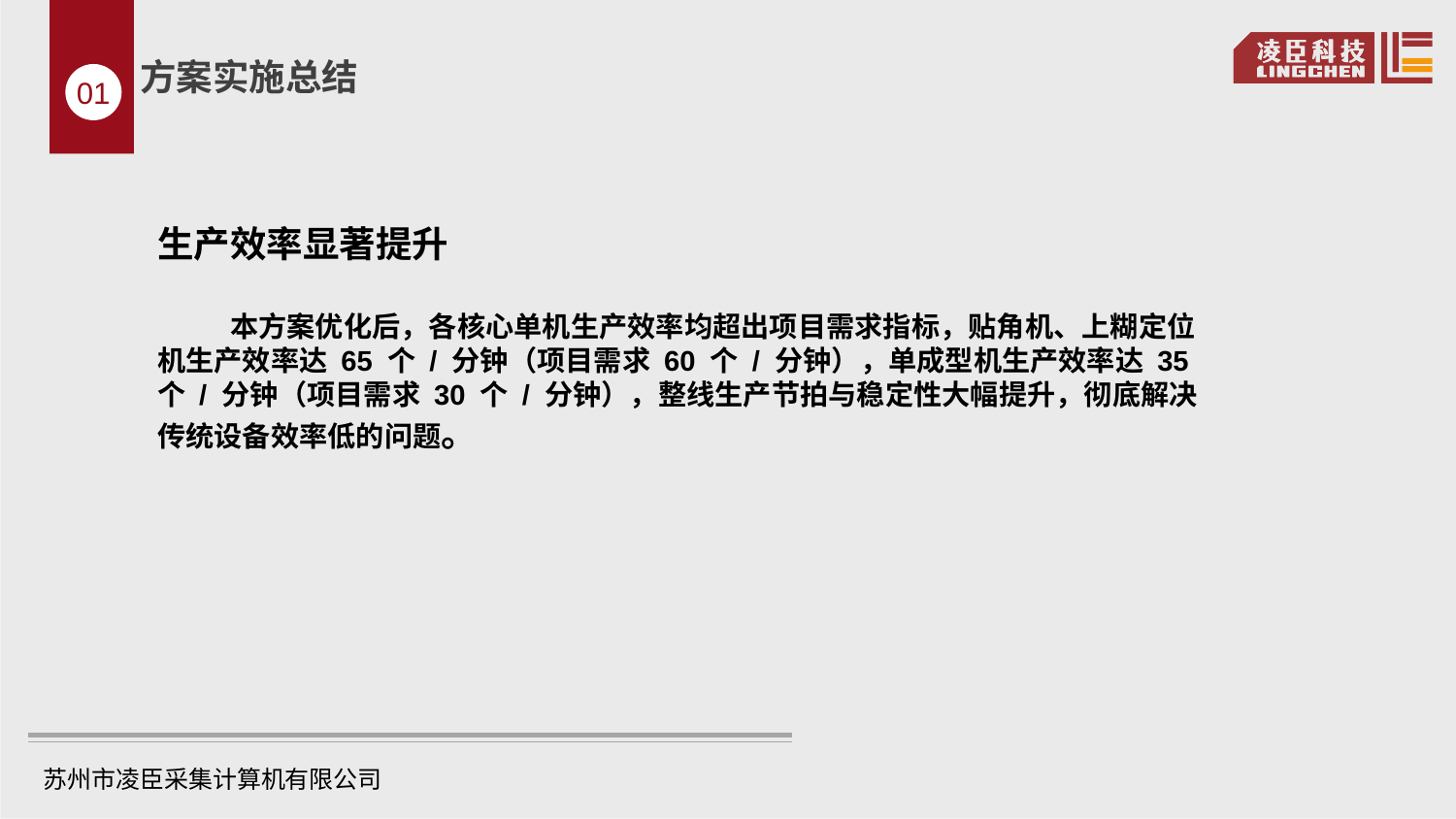

方案实施总结

01
生产效率显著提升

本方案优化后，各核心单机生产效率均超出项目需求指标，贴角机、上糊定位机生产效率达 65 个 / 分钟（项目需求 60 个 / 分钟），单成型机生产效率达 35 个 / 分钟（项目需求 30 个 / 分钟），整线生产节拍与稳定性大幅提升，彻底解决传统设备效率低的问题。